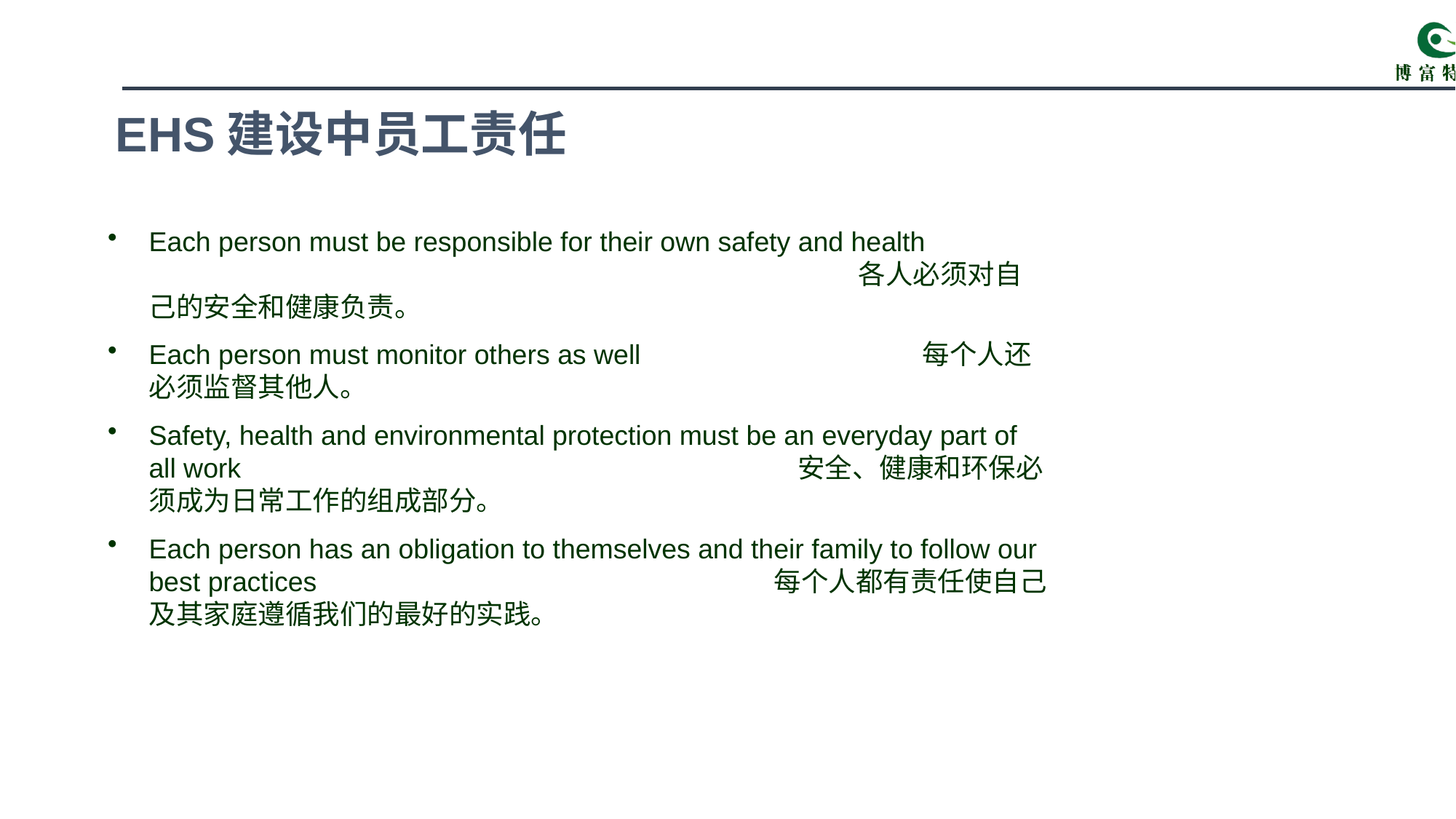

EHS建设中员工责任
Each person must be responsible for their own safety and health                                                                                                             各人必须对自己的安全和健康负责。
Each person must monitor others as well                                    每个人还必须监督其他人。
Safety, health and environmental protection must be an everyday part of all work                                                                        安全、健康和环保必须成为日常工作的组成部分。
Each person has an obligation to themselves and their family to follow our best practices                                                           每个人都有责任使自己及其家庭遵循我们的最好的实践。